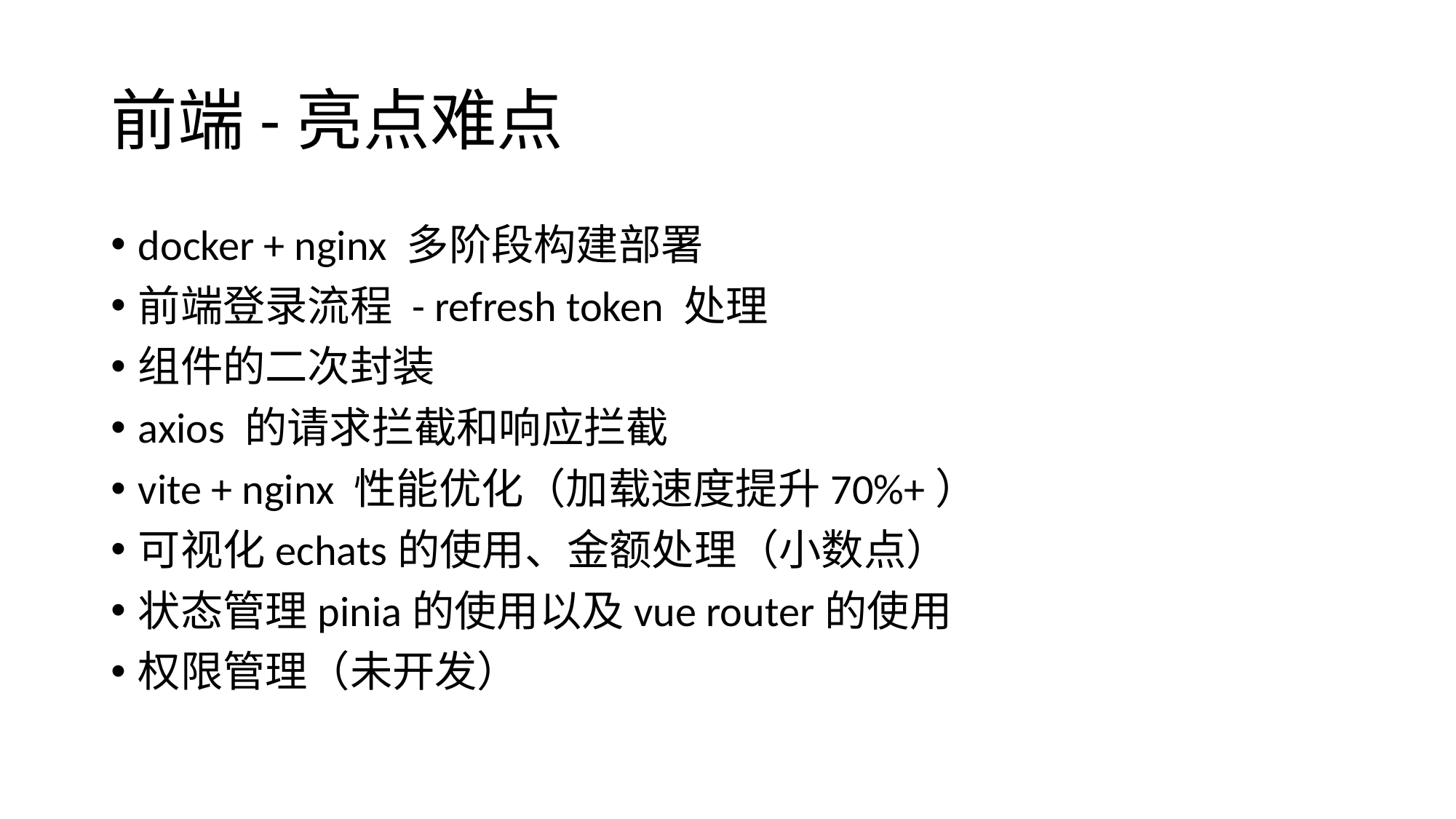

# 前端-亮点难点
docker + nginx 多阶段构建部署
前端登录流程 - refresh token 处理
组件的二次封装
axios 的请求拦截和响应拦截
vite + nginx 性能优化（加载速度提升70%+）
可视化echats的使用、金额处理（小数点）
状态管理pinia的使用以及vue router的使用
权限管理（未开发）